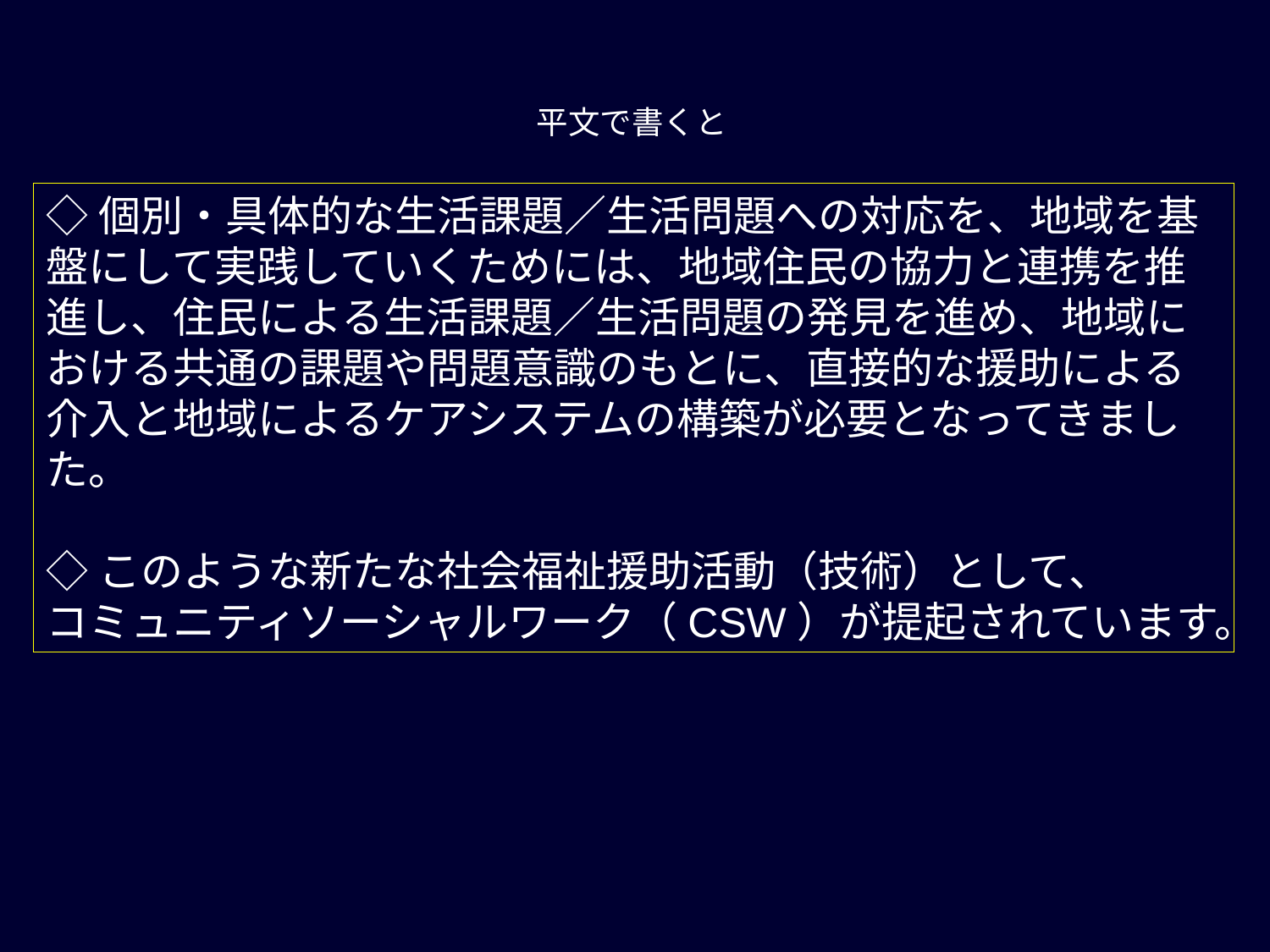

平文で書くと
◇個別・具体的な生活課題／生活問題への対応を、地域を基盤にして実践していくためには、地域住民の協力と連携を推進し、住民による生活課題／生活問題の発見を進め、地域における共通の課題や問題意識のもとに、直接的な援助による介入と地域によるケアシステムの構築が必要となってきました。

◇このような新たな社会福祉援助活動（技術）として、
コミュニティソーシャルワーク（CSW）が提起されています。